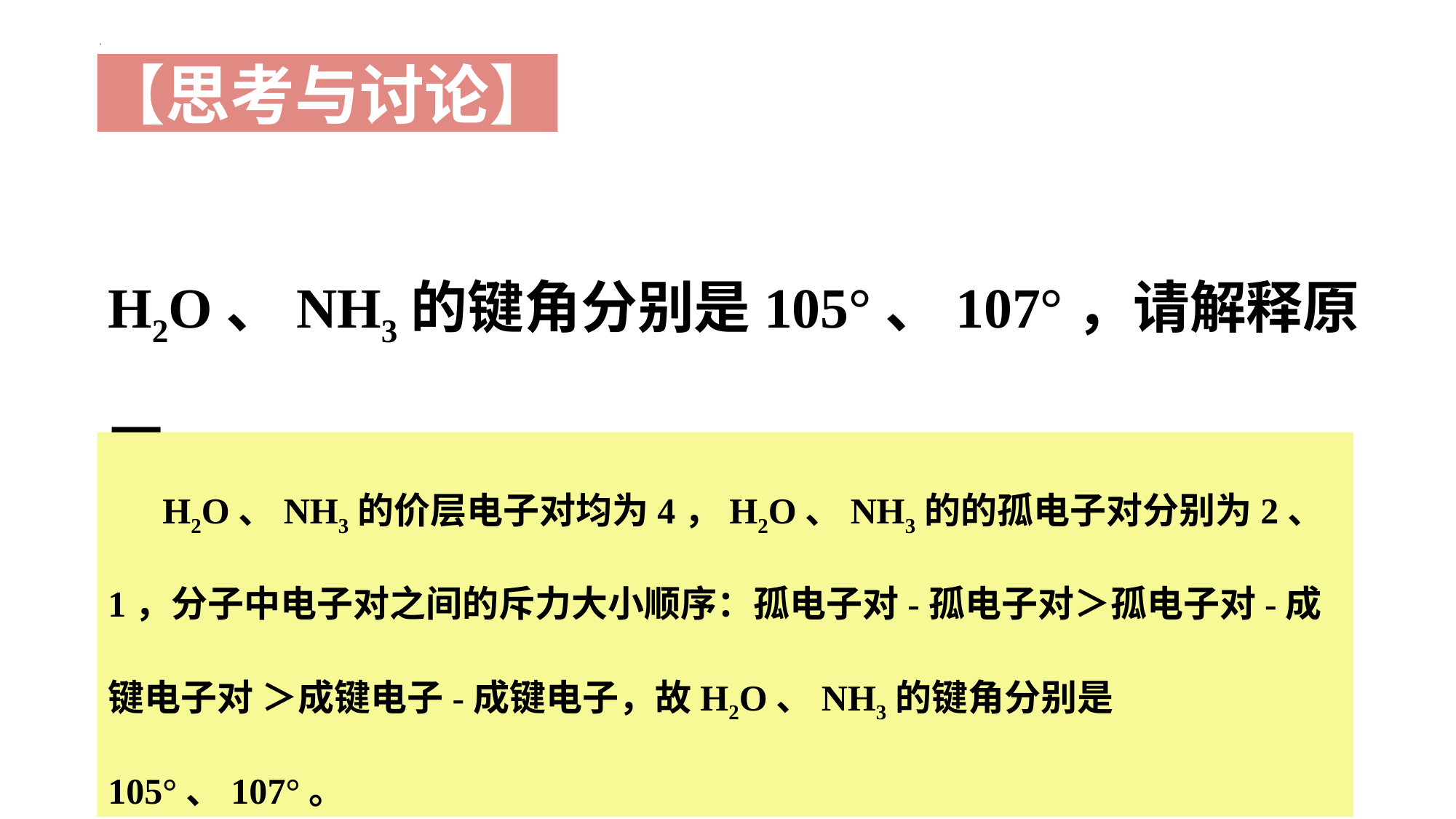

【思考与讨论】
H2O、NH3的键角分别是105°、107°，请解释原因。
H2O、NH3的价层电子对均为4，H2O、NH3的的孤电子对分别为2、1，分子中电子对之间的斥力大小顺序：孤电子对-孤电子对＞孤电子对-成键电子对 ＞成键电子-成键电子，故H2O、NH3的键角分别是105°、107°。